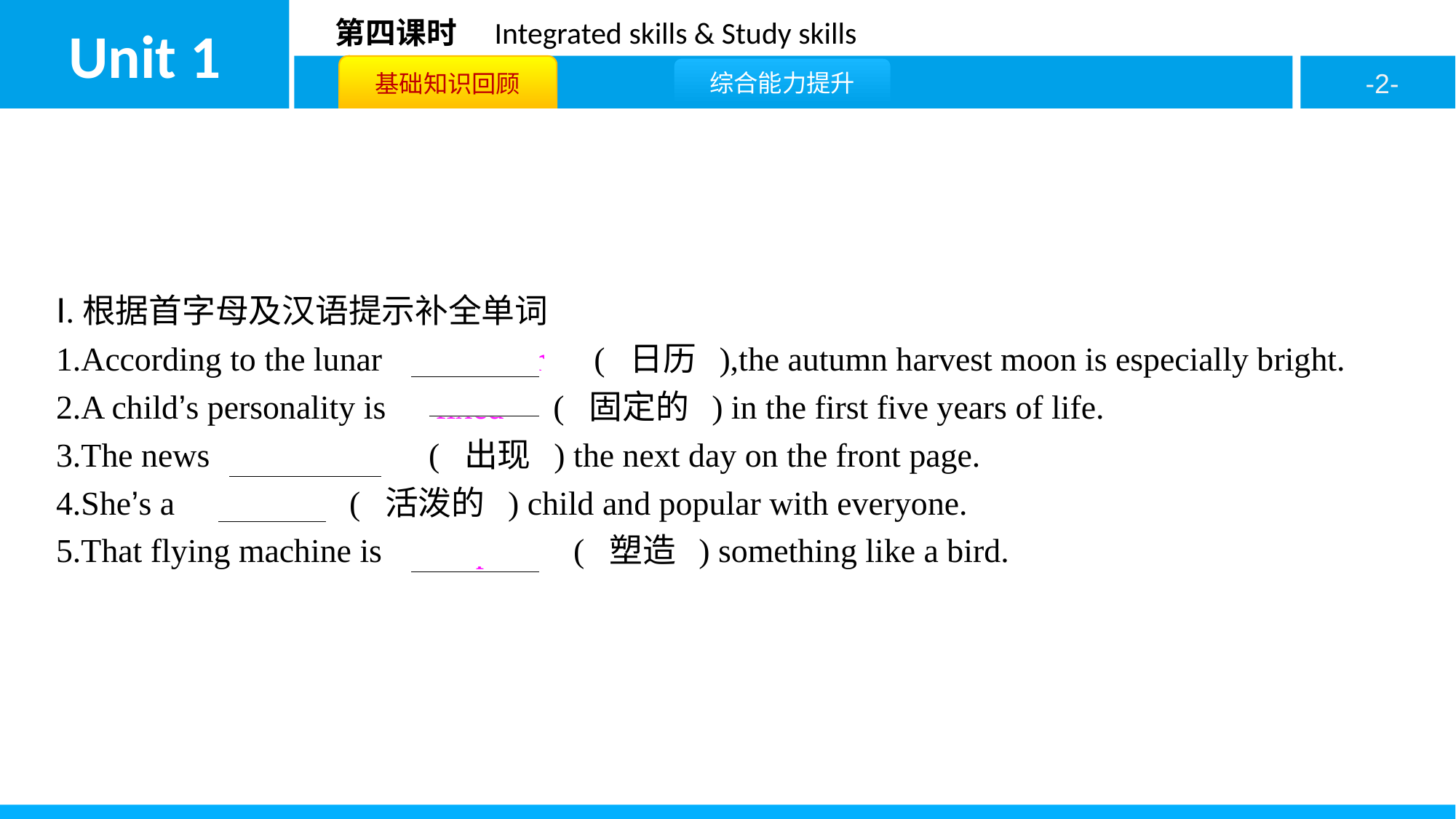

Ⅰ.根据首字母及汉语提示补全单词
1.According to the lunar　calendar　(  日历  ),the autumn harvest moon is especially bright.
2.A child’s personality is　fixed　(  固定的  ) in the first five years of life.
3.The news　appeared　(  出现  ) the next day on the front page.
4.She’s a　lively　(  活泼的  ) child and popular with everyone.
5.That flying machine is　shaped　(  塑造  ) something like a bird.